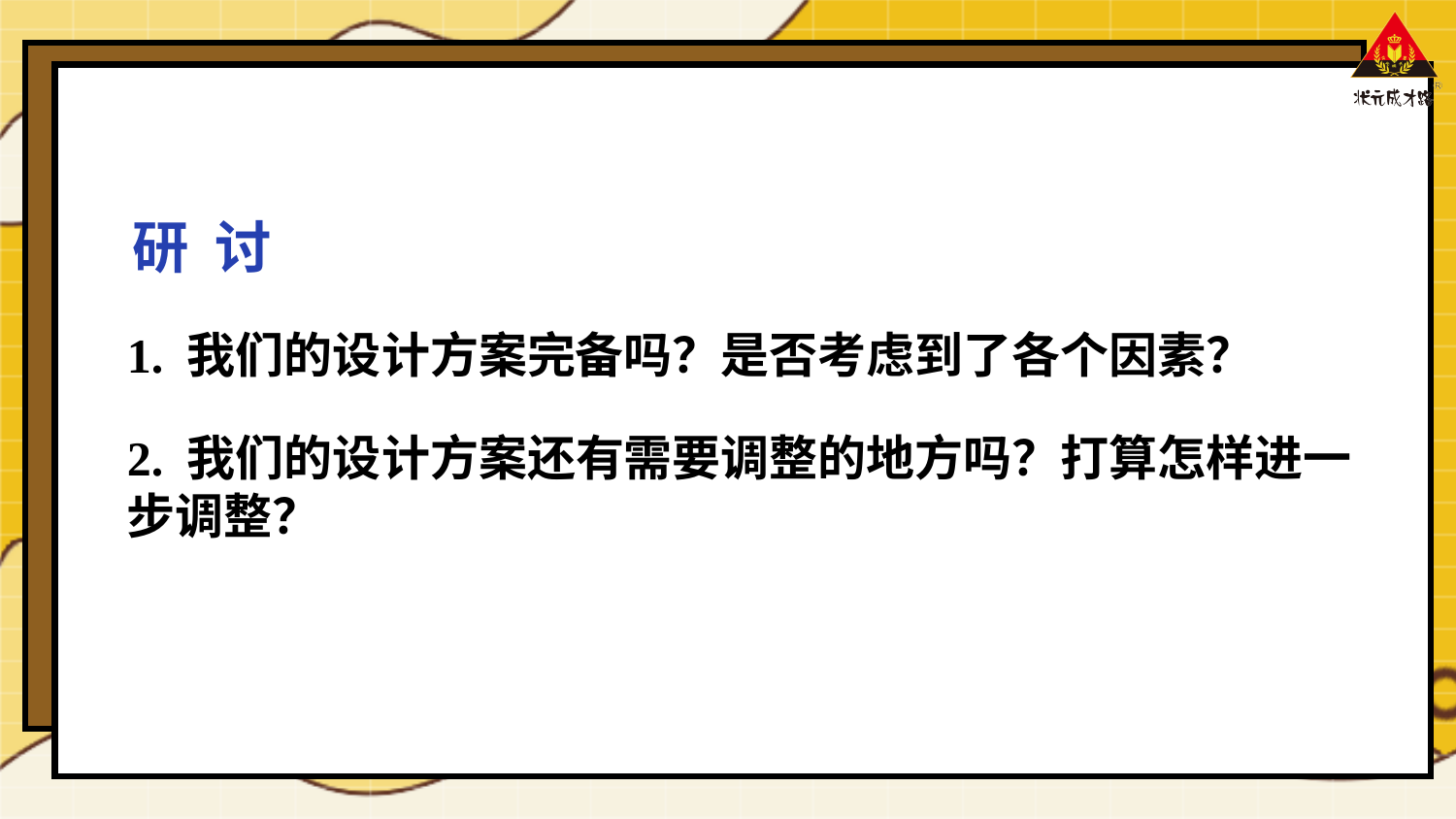

研  讨
1. 我们的设计方案完备吗？是否考虑到了各个因素？
2. 我们的设计方案还有需要调整的地方吗？打算怎样进一步调整？